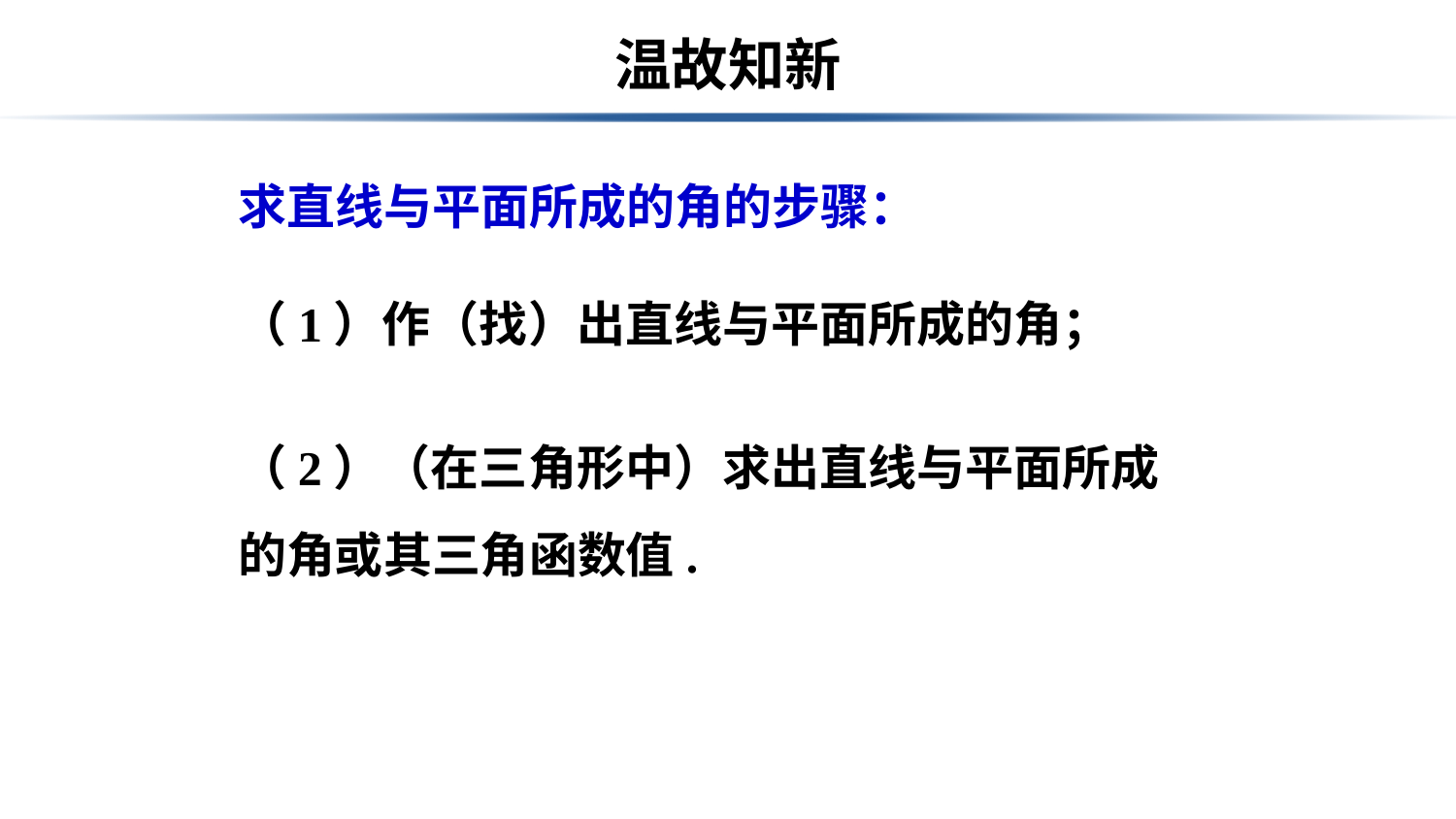

# 温故知新
求直线与平面所成的角的步骤：
（1）作（找）出直线与平面所成的角；
（2）（在三角形中）求出直线与平面所成的角或其三角函数值.